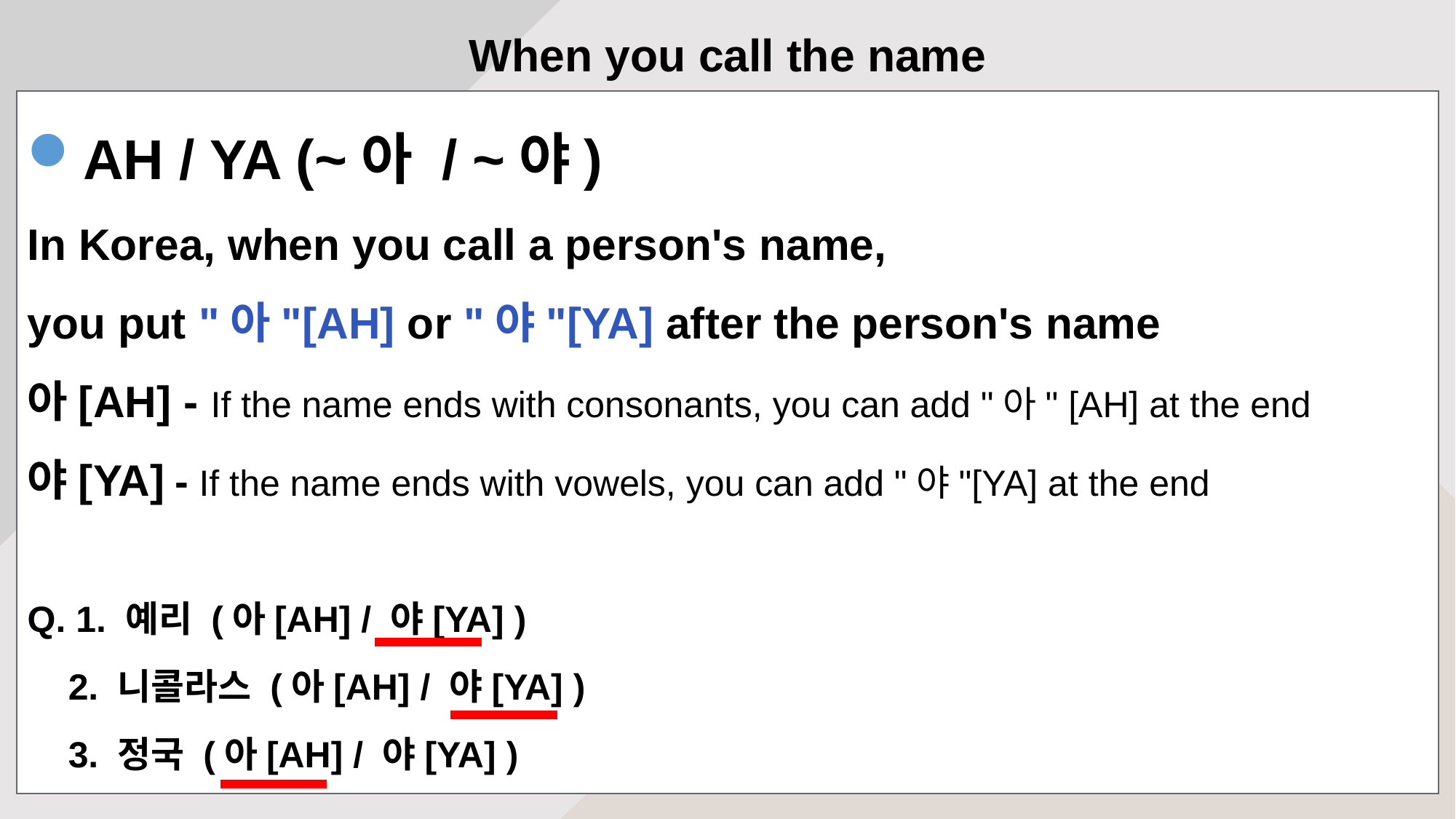

When you call the name
AH / YA (~아 / ~야)
In Korea, when you call a person's name,
you put "아"[AH] or "야"[YA] after the person's name
아[AH] - If the name ends with consonants, you can add "아" [AH] at the end
야[YA] - If the name ends with vowels, you can add "야"[YA] at the end

Q. 1. 예리 (아[AH] / 야[YA] )
    2. 니콜라스 (아[AH] / 야[YA] )
    3. 정국 (아[AH] / 야[YA] )